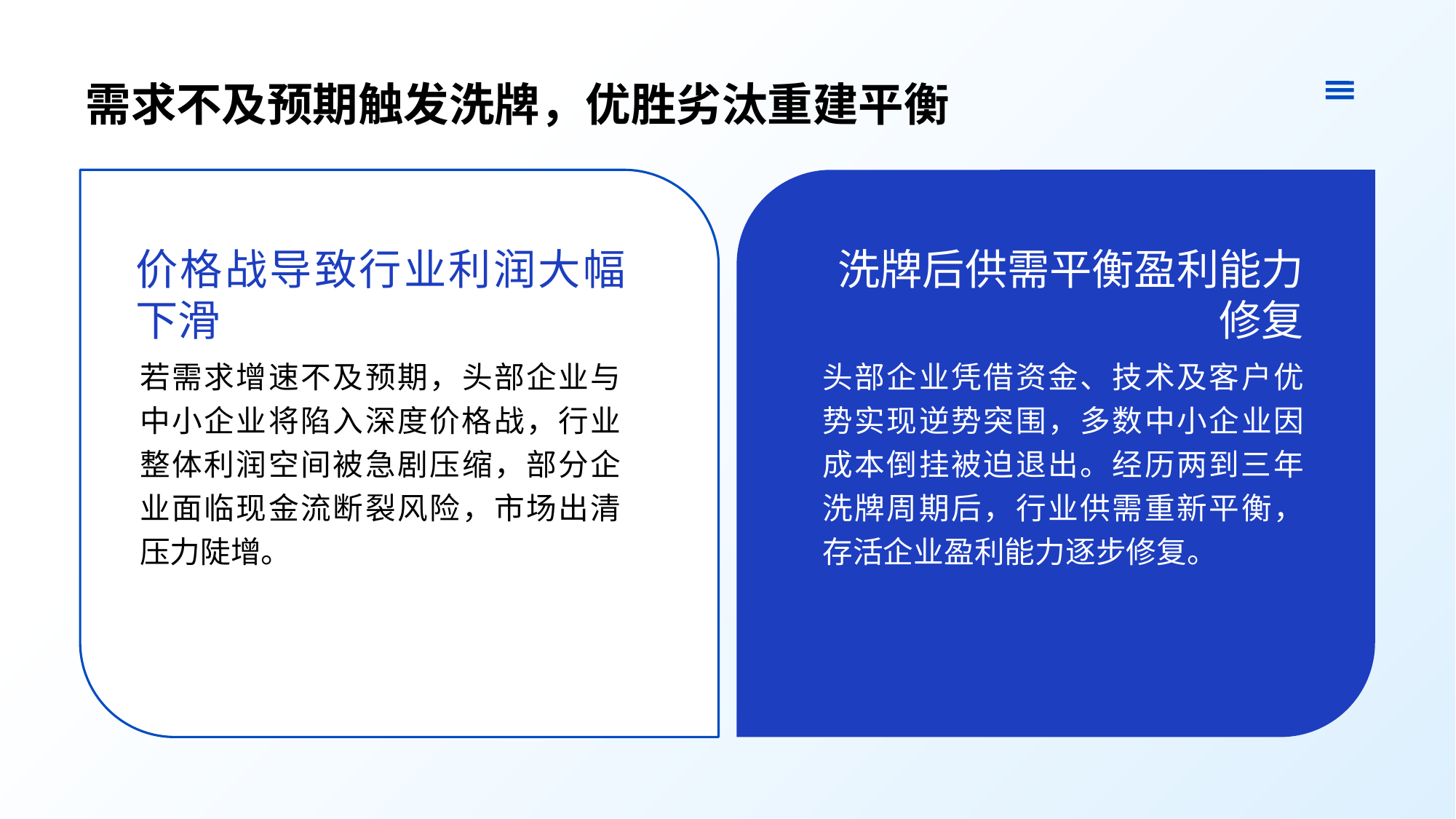

需求不及预期触发洗牌，优胜劣汰重建平衡

价格战导致行业利润大幅下滑
洗牌后供需平衡盈利能力修复
若需求增速不及预期，头部企业与中小企业将陷入深度价格战，行业整体利润空间被急剧压缩，部分企业面临现金流断裂风险，市场出清压力陡增。
头部企业凭借资金、技术及客户优势实现逆势突围，多数中小企业因成本倒挂被迫退出。经历两到三年洗牌周期后，行业供需重新平衡，存活企业盈利能力逐步修复。